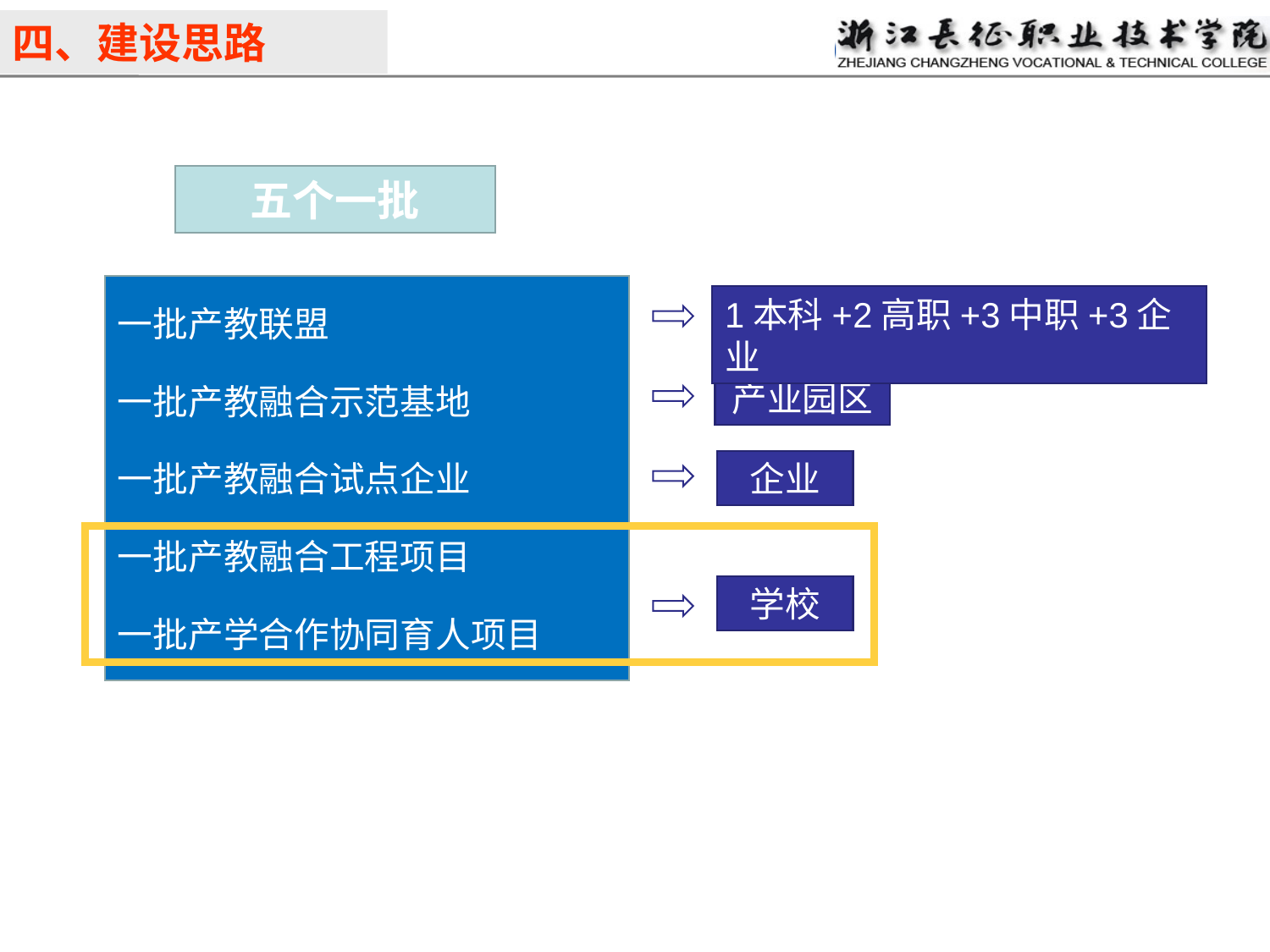

四、建设思路
五个一批
一批产教联盟
一批产教融合示范基地
一批产教融合试点企业
一批产教融合工程项目
一批产学合作协同育人项目
1本科+2高职+3中职+3企业

产业园区

企业

学校